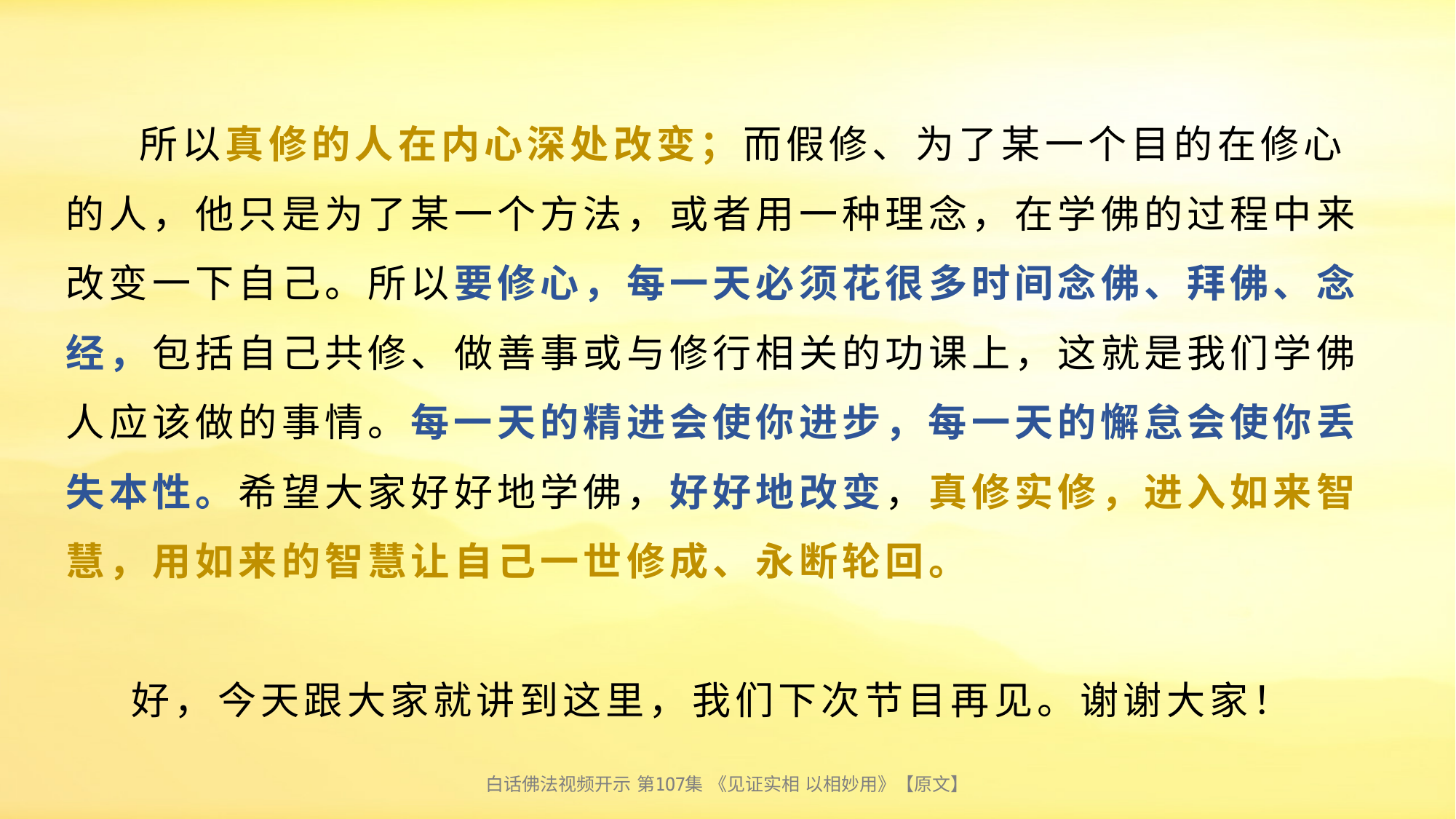

# 所以真修的人在内心深处改变；而假修、为了某一个目的在修心的人，他只是为了某一个方法，或者用一种理念，在学佛的过程中来改变一下自己。所以要修心，每一天必须花很多时间念佛、拜佛、念经，包括自己共修、做善事或与修行相关的功课上，这就是我们学佛人应该做的事情。每一天的精进会使你进步，每一天的懈怠会使你丢失本性。希望大家好好地学佛，好好地改变，真修实修，进入如来智慧，用如来的智慧让自己一世修成、永断轮回。 好，今天跟大家就讲到这里，我们下次节目再见。谢谢大家！
白话佛法视频开示 第107集 《见证实相 以相妙用》【原文】